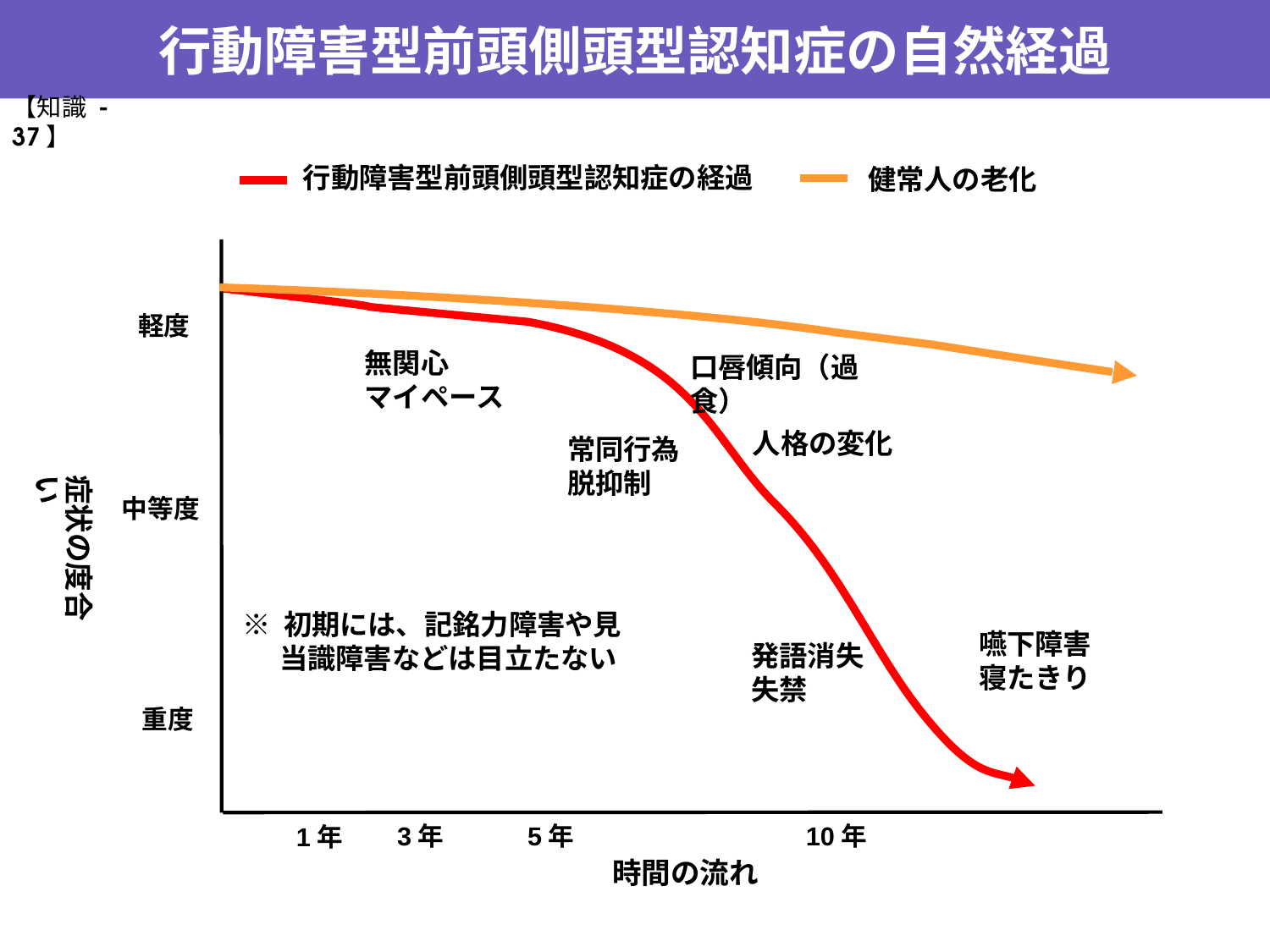

行動障害型前頭側頭型認知症の自然経過
【知識 -37】
行動障害型前頭側頭型認知症の経過
  健常人の老化

軽度

無関心
マイペース
口唇傾向（過食）
人格の変化
常同行為
脱抑制
症状の度合い
中等度
※ 初期には、記銘力障害や見当識障害などは目立たない
嚥下障害
寝たきり
発語消失
失禁
重度

10年
5年
3年
1年
時間の流れ